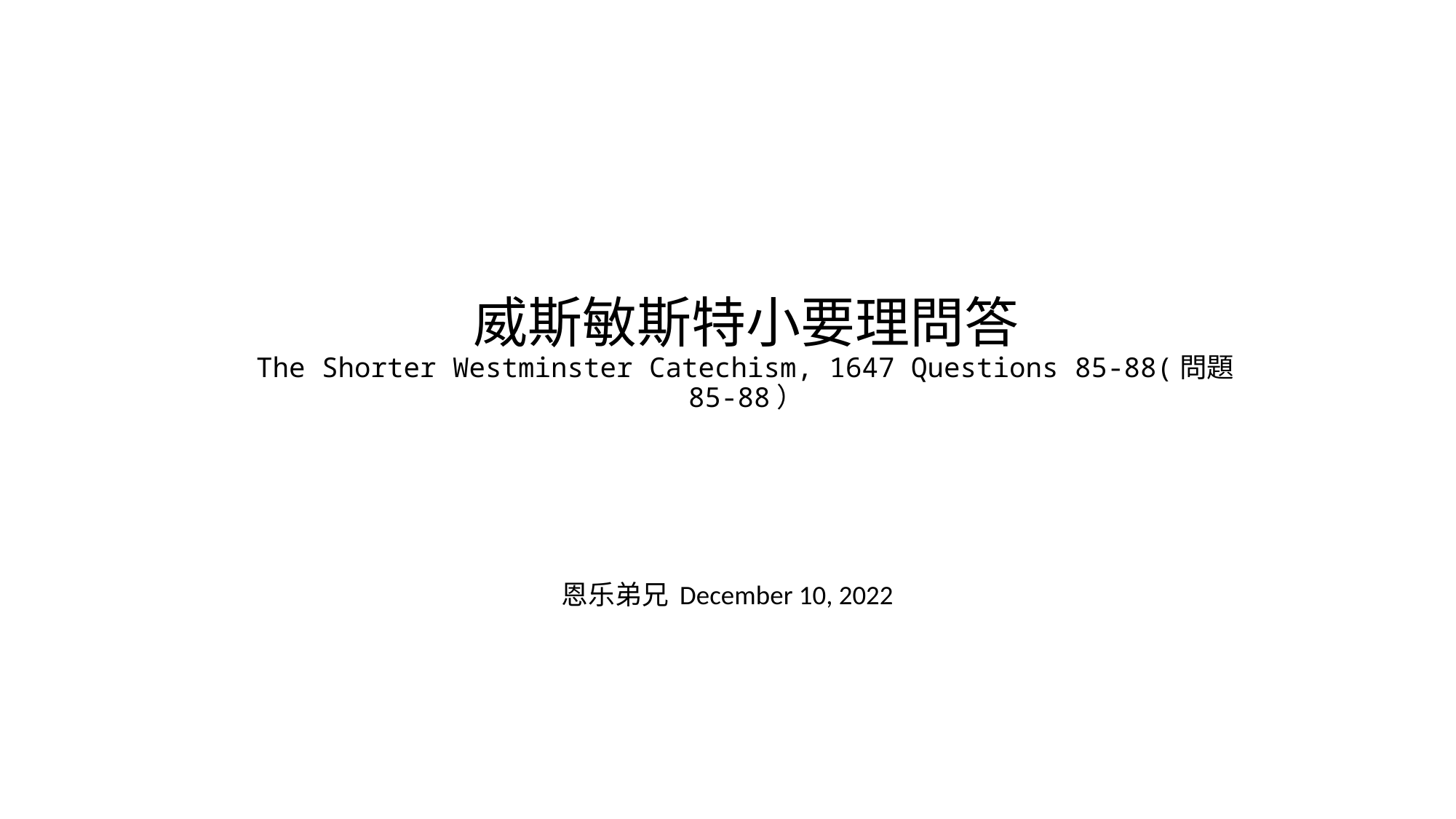

# 威斯敏斯特小要理問答 The Shorter Westminster Catechism, 1647 Questions 85-88(問題85-88）

恩乐弟兄 December 10, 2022